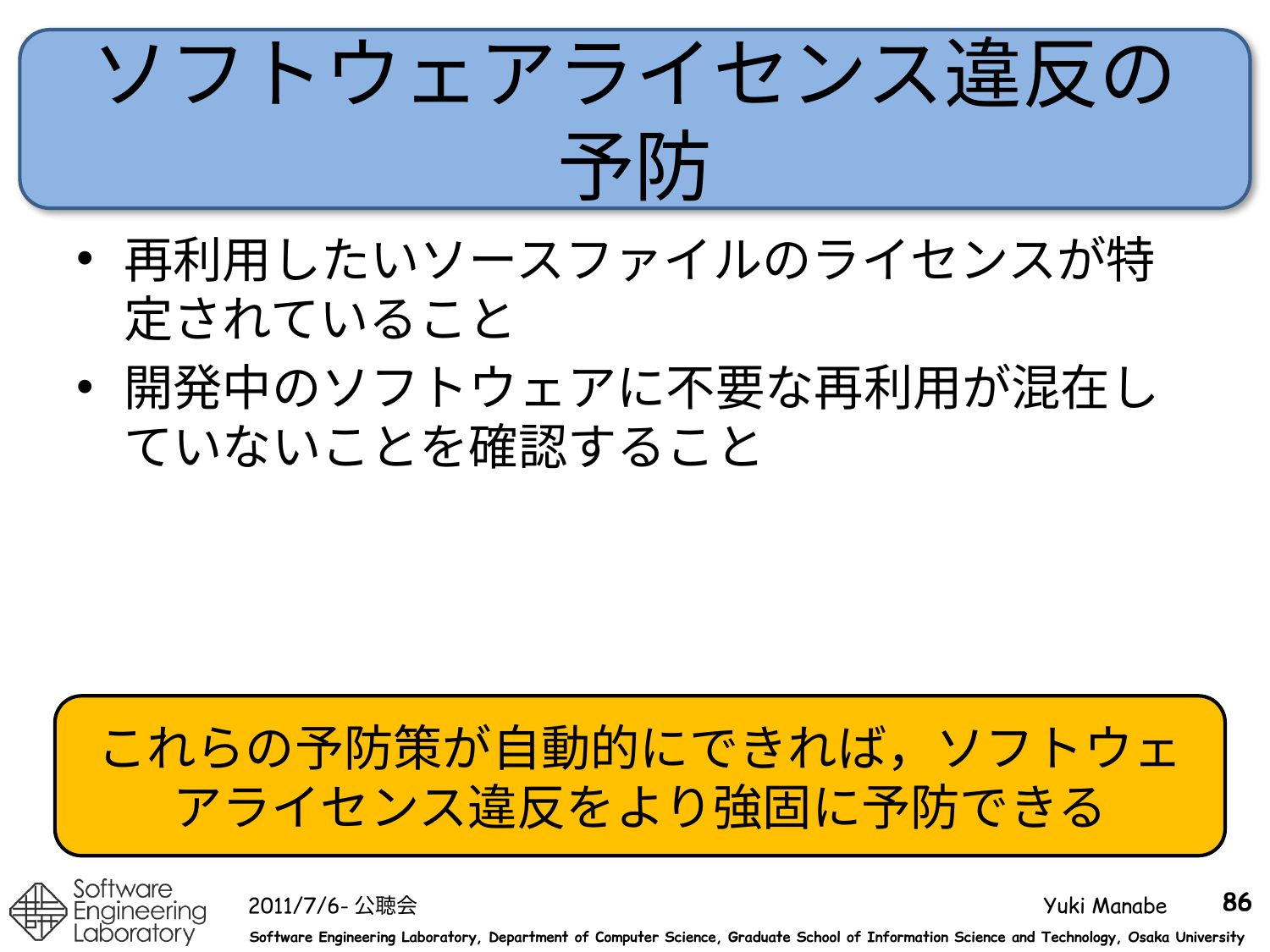

# ソフトウェアライセンス違反の予防
再利用したいソースファイルのライセンスが特定されていること
開発中のソフトウェアに不要な再利用が混在していないことを確認すること
これらの予防策が自動的にできれば，ソフトウェアライセンス違反をより強固に予防できる
86
2011/7/6-公聴会
Yuki Manabe